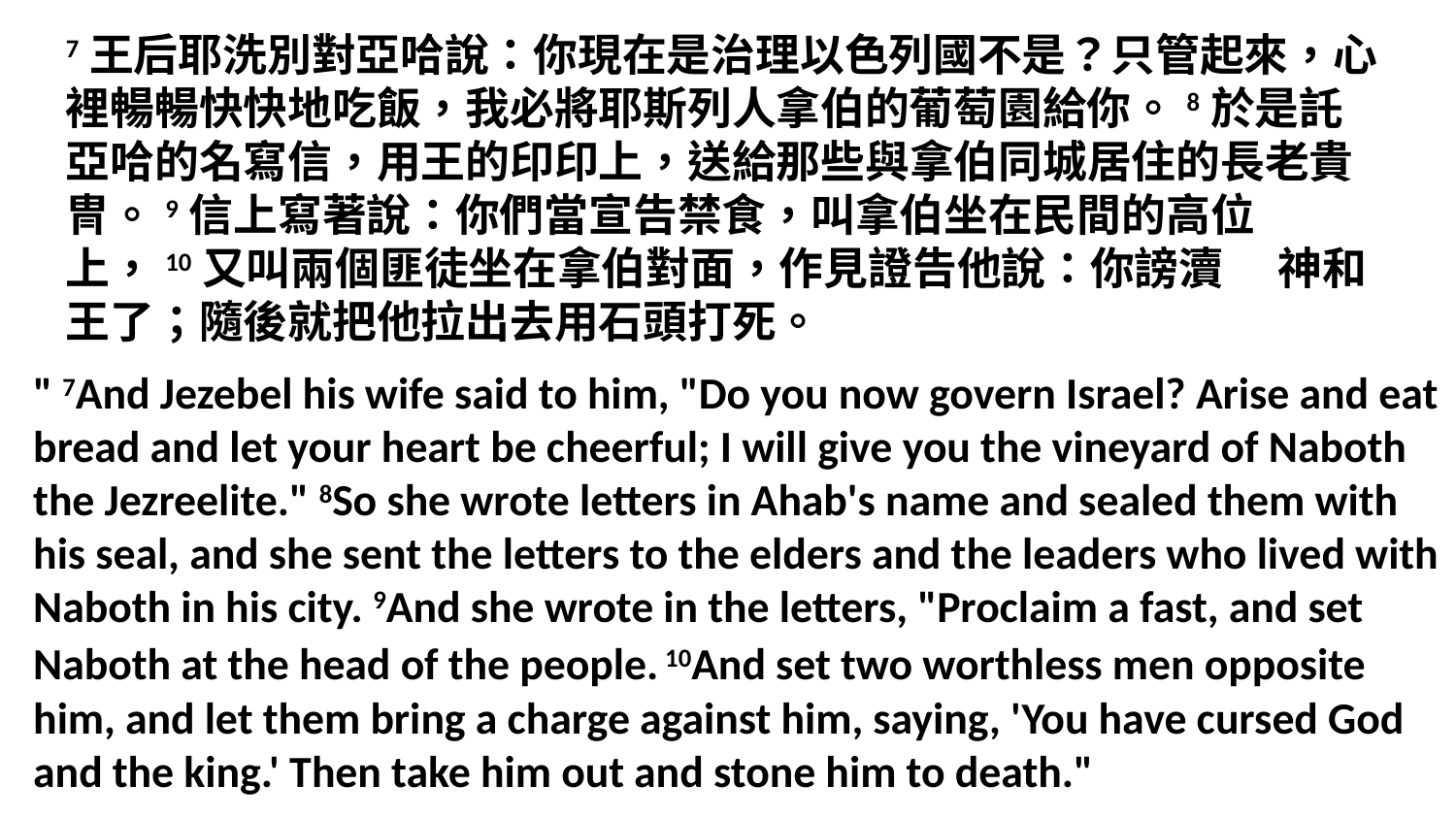

7王后耶洗別對亞哈說：你現在是治理以色列國不是？只管起來，心裡暢暢快快地吃飯，我必將耶斯列人拿伯的葡萄園給你。8於是託亞哈的名寫信，用王的印印上，送給那些與拿伯同城居住的長老貴冑。9信上寫著說：你們當宣告禁食，叫拿伯坐在民間的高位上，10又叫兩個匪徒坐在拿伯對面，作見證告他說：你謗瀆　 神和王了；隨後就把他拉出去用石頭打死。
" 7And Jezebel his wife said to him, "Do you now govern Israel? Arise and eat bread and let your heart be cheerful; I will give you the vineyard of Naboth the Jezreelite." 8So she wrote letters in Ahab's name and sealed them with his seal, and she sent the letters to the elders and the leaders who lived with Naboth in his city. 9And she wrote in the letters, "Proclaim a fast, and set Naboth at the head of the people. 10And set two worthless men opposite him, and let them bring a charge against him, saying, 'You have cursed God and the king.' Then take him out and stone him to death."